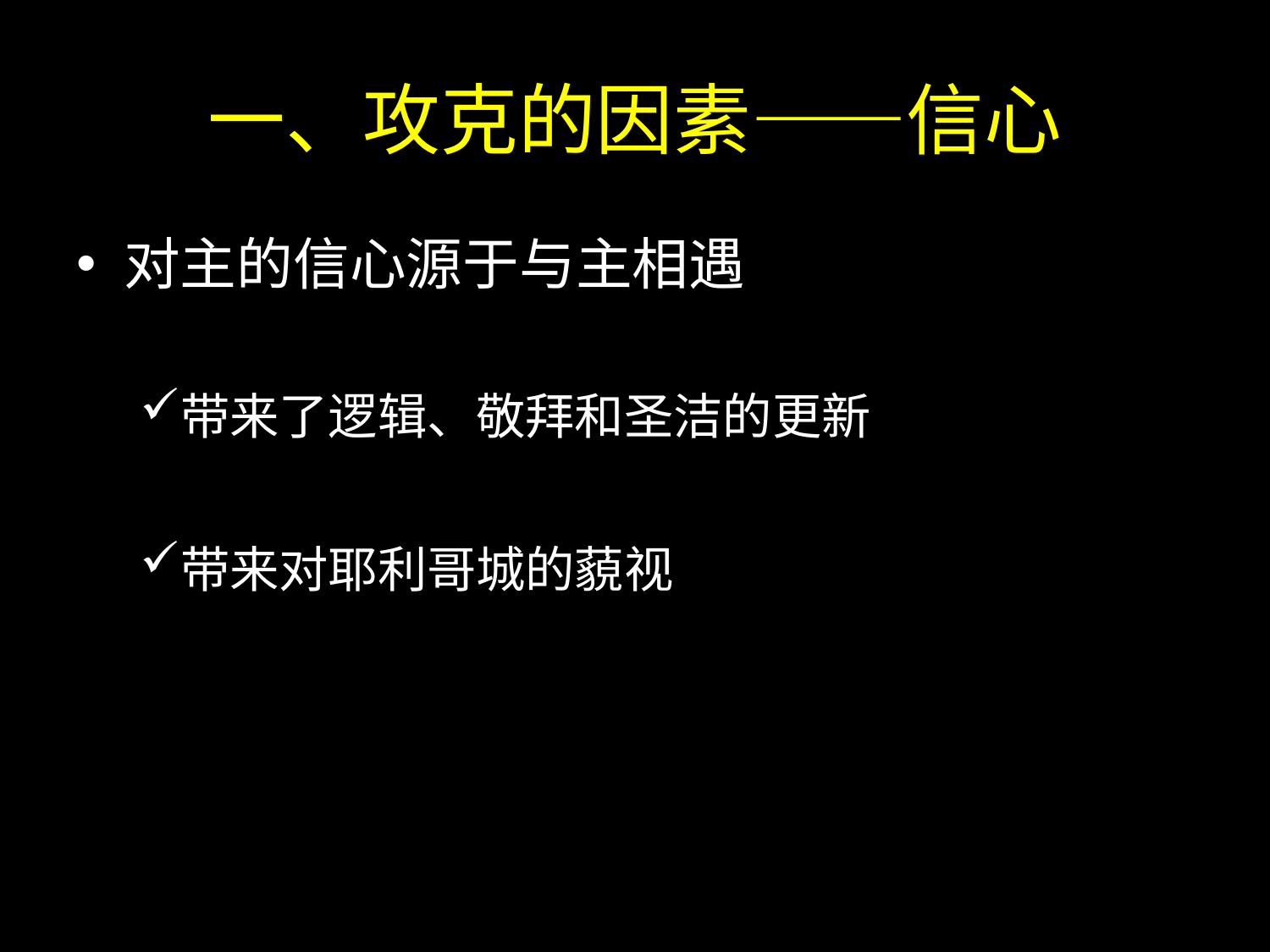

# 一、攻克的因素——信心
对主的信心源于与主相遇

带来了逻辑、敬拜和圣洁的更新

带来对耶利哥城的藐视